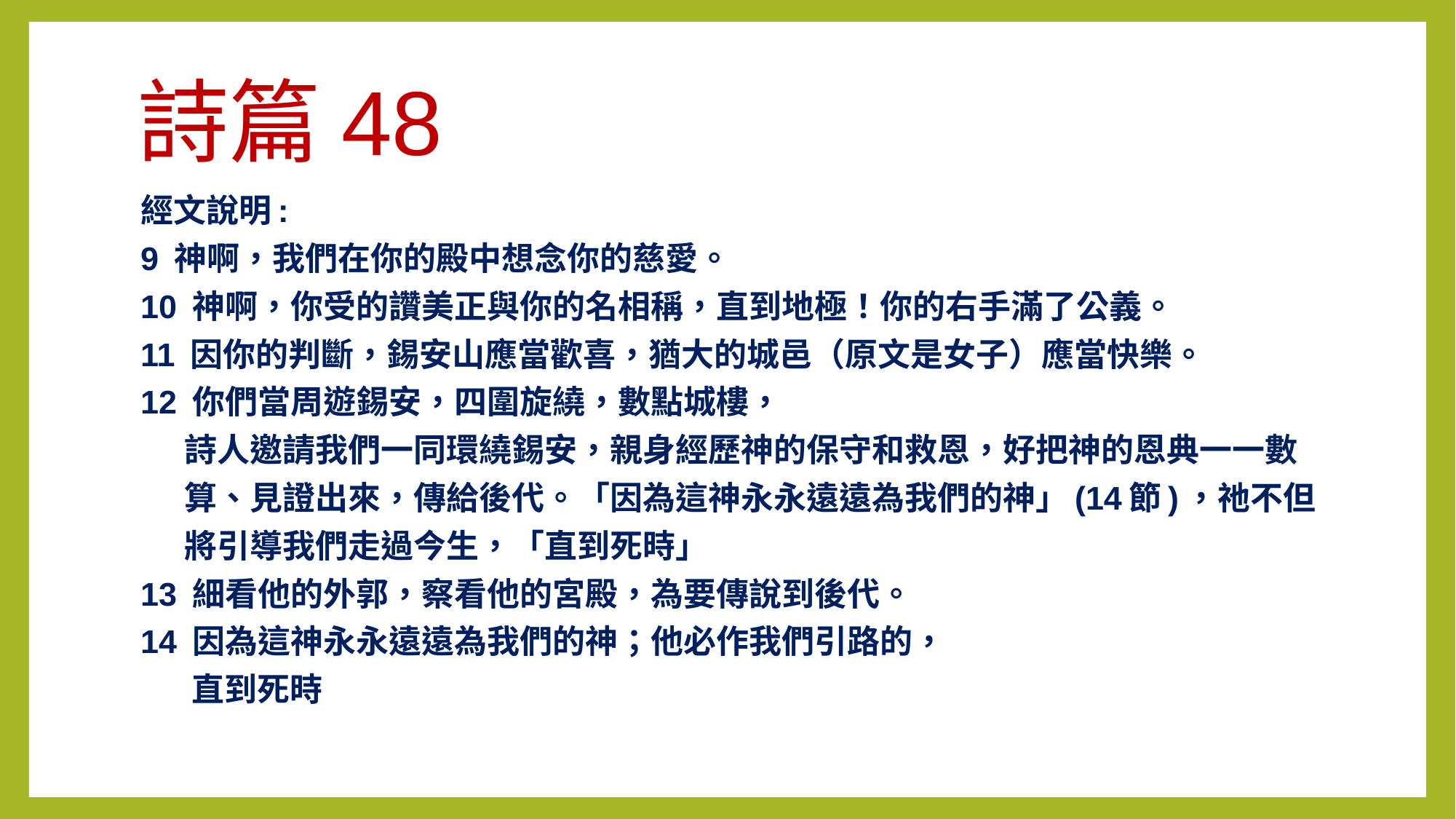

# 詩篇48
經文說明:
9 神啊，我們在你的殿中想念你的慈愛。
10 神啊，你受的讚美正與你的名相稱，直到地極！你的右手滿了公義。
11 因你的判斷，錫安山應當歡喜，猶大的城邑（原文是女子）應當快樂。
12 你們當周遊錫安，四圍旋繞，數點城樓，
     詩人邀請我們一同環繞錫安，親身經歷神的保守和救恩，好把神的恩典一一數
     算、見證出來，傳給後代。「因為這神永永遠遠為我們的神」(14節)，祂不但
     將引導我們走過今生，「直到死時」
13 細看他的外郭，察看他的宮殿，為要傳說到後代。
14 因為這神永永遠遠為我們的神；他必作我們引路的，
      直到死時